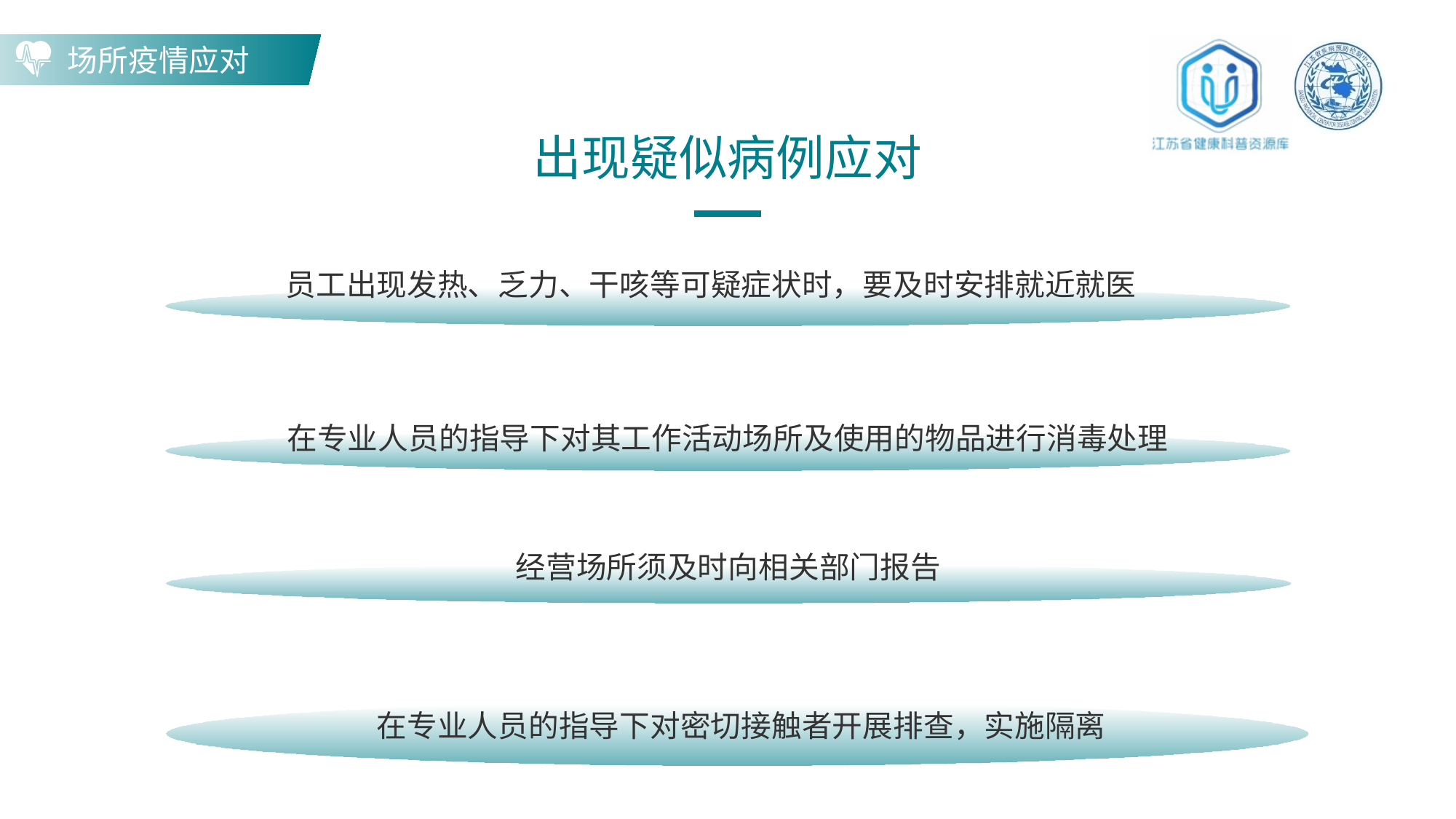

场所疫情应对

出现疑似病例应对
员工出现发热、乏力、干咳等可疑症状时，要及时安排就近就医

在专业人员的指导下对其工作活动场所及使用的物品进行消毒处理

经营场所须及时向相关部门报告

在专业人员的指导下对密切接触者开展排查，实施隔离